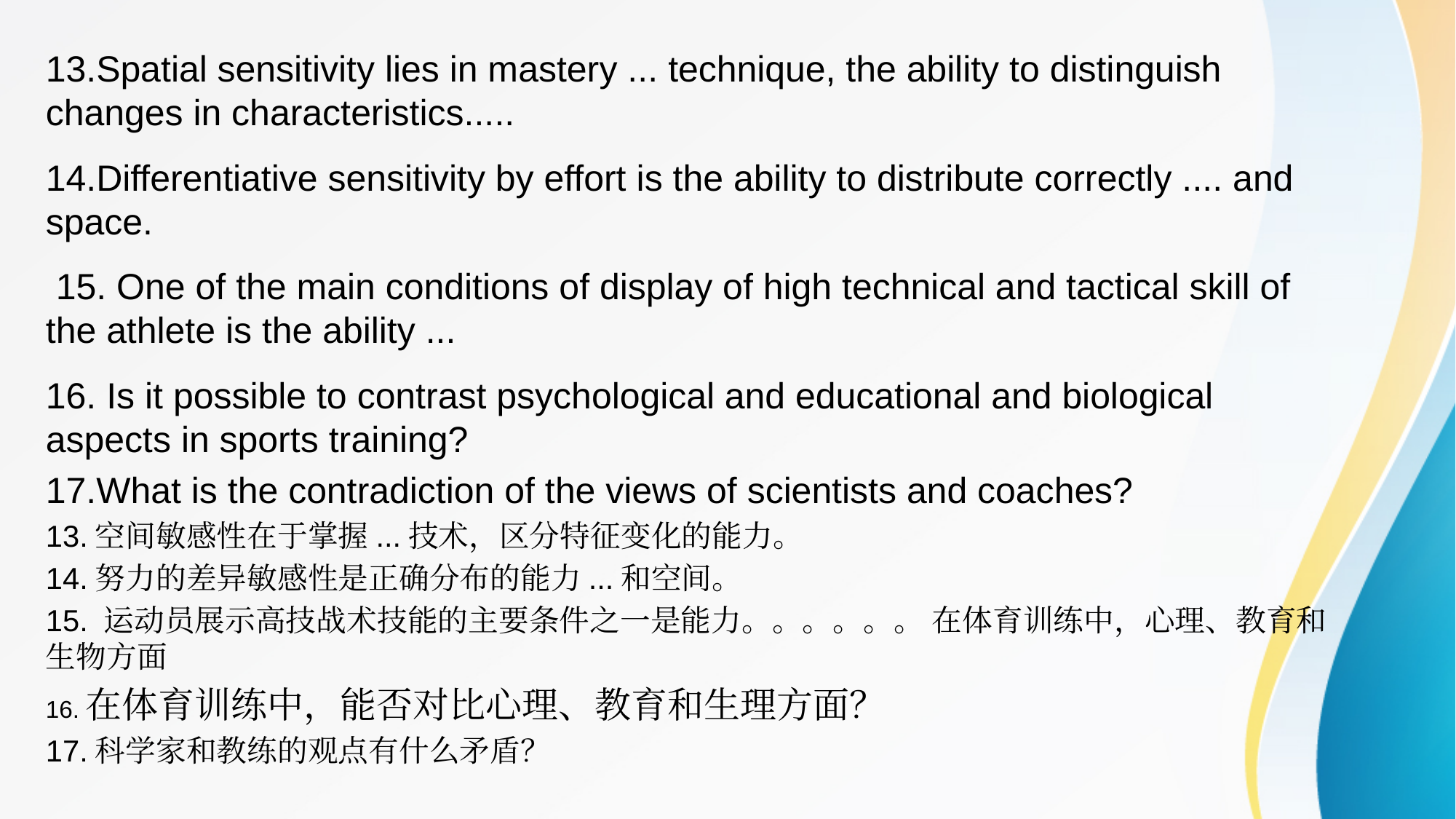

13.Spatial sensitivity lies in mastery ... technique, the ability to distinguish changes in characteristics.....
14.Differentiative sensitivity by effort is the ability to distribute correctly .... and space.
 15. One of the main conditions of display of high technical and tactical skill of the athlete is the ability ...
16. Is it possible to contrast psychological and educational and biological aspects in sports training?
17.What is the contradiction of the views of scientists and coaches?
13.空间敏感性在于掌握...技术，区分特征变化的能力。
14.努力的差异敏感性是正确分布的能力...和空间。
15. 运动员展示高技战术技能的主要条件之一是能力。。。。。。 在体育训练中，心理、教育和生物方面
16.在体育训练中，能否对比心理、教育和生理方面？
17.科学家和教练的观点有什么矛盾？